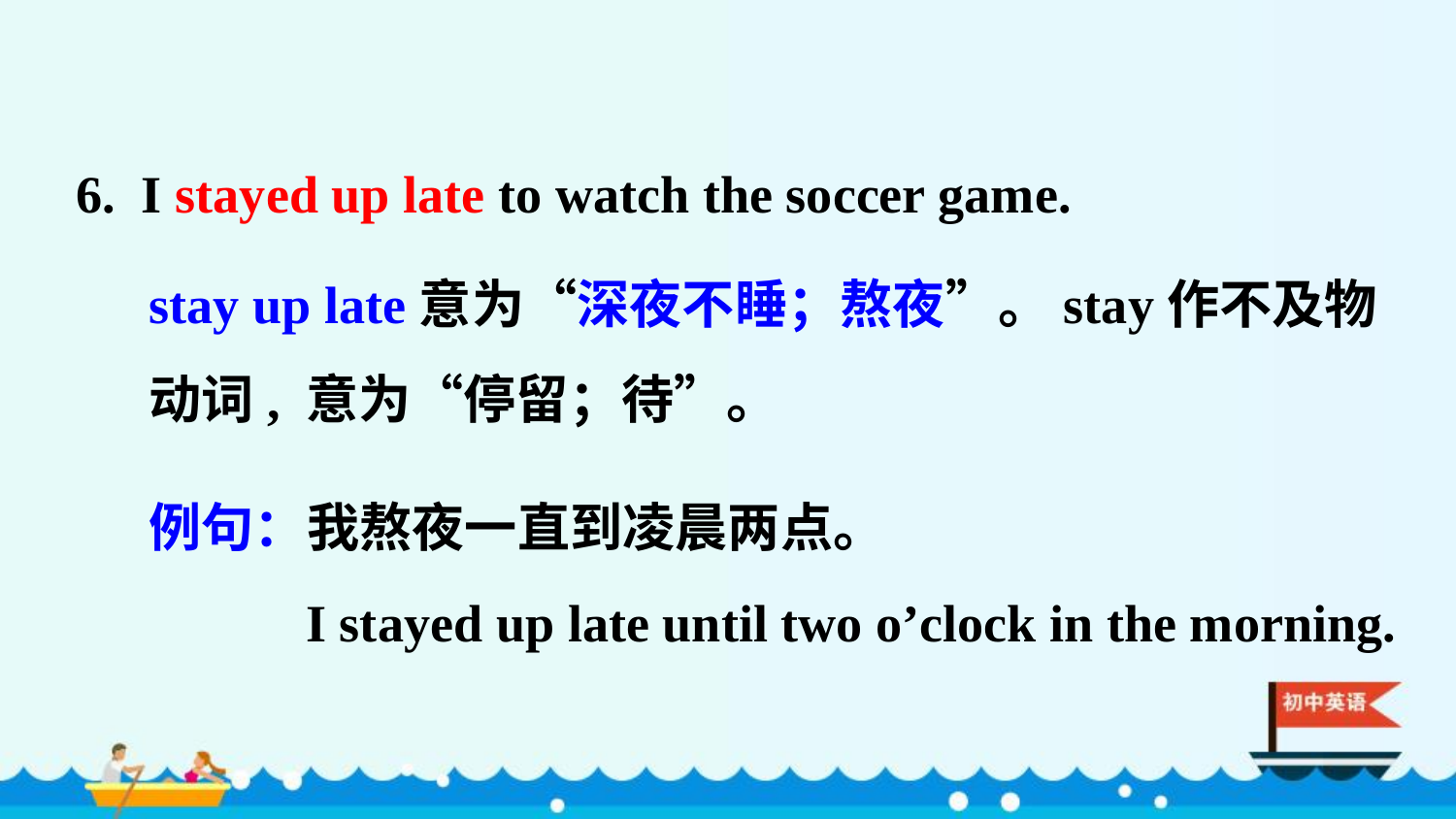

6.  I stayed up late to watch the soccer game.
stay up late意为“深夜不睡；熬夜”。stay作不及物动词, 意为“停留；待”。
例句：我熬夜一直到凌晨两点。
            I stayed up late until two o’clock in the morning.